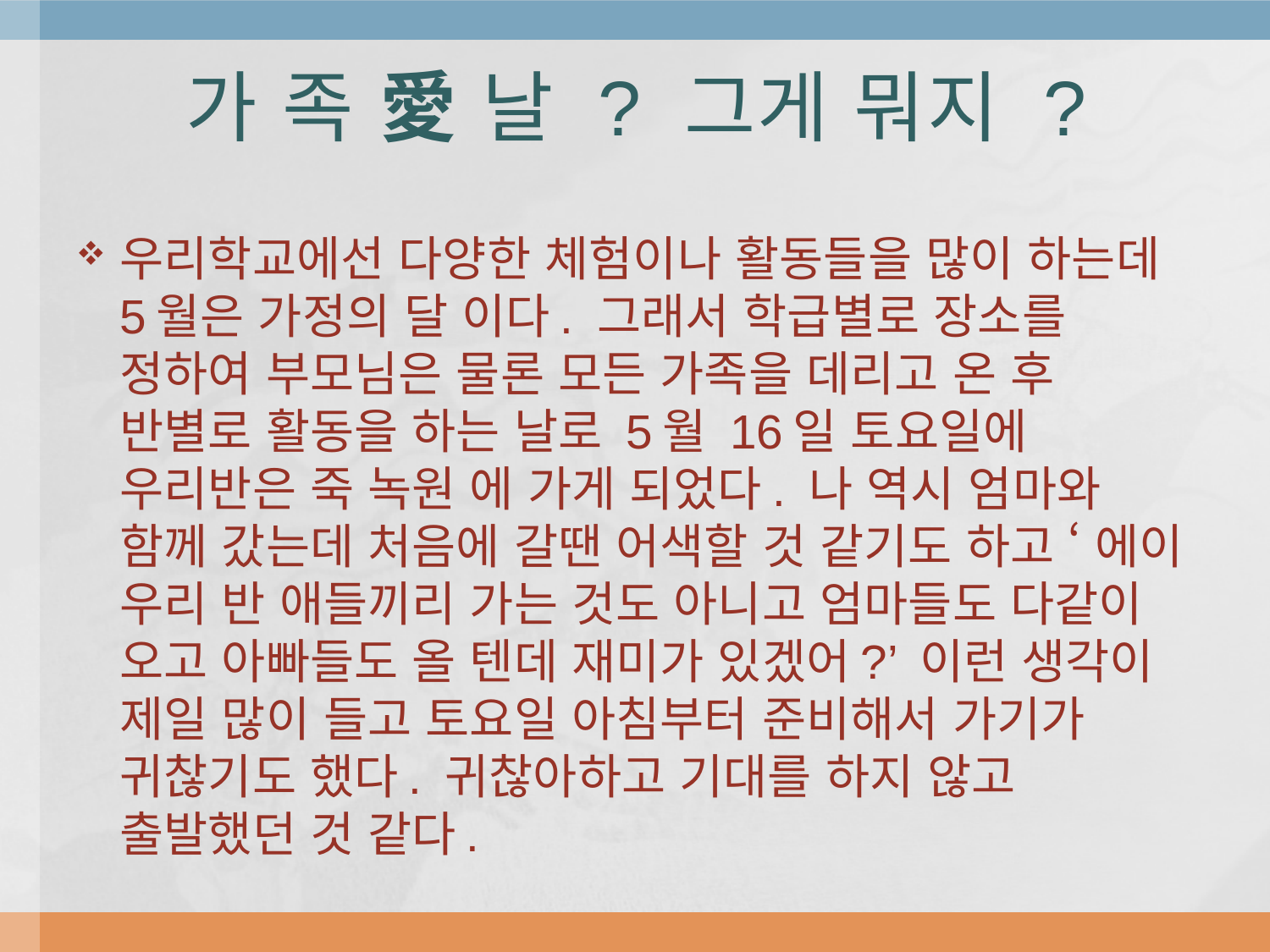

# 가 족 愛 날 ? 그게 뭐지 ?
우리학교에선 다양한 체험이나 활동들을 많이 하는데  5월은 가정의 달 이다. 그래서 학급별로 장소를 정하여 부모님은 물론 모든 가족을 데리고 온 후 반별로 활동을 하는 날로 5월 16일 토요일에 우리반은 죽 녹원 에 가게 되었다. 나 역시 엄마와 함께 갔는데 처음에 갈땐 어색할 것 같기도 하고 ‘ 에이 우리 반 애들끼리 가는 것도 아니고 엄마들도 다같이 오고 아빠들도 올 텐데 재미가 있겠어?’ 이런 생각이 제일 많이 들고 토요일 아침부터 준비해서 가기가 귀찮기도 했다. 귀찮아하고 기대를 하지 않고 출발했던 것 같다.